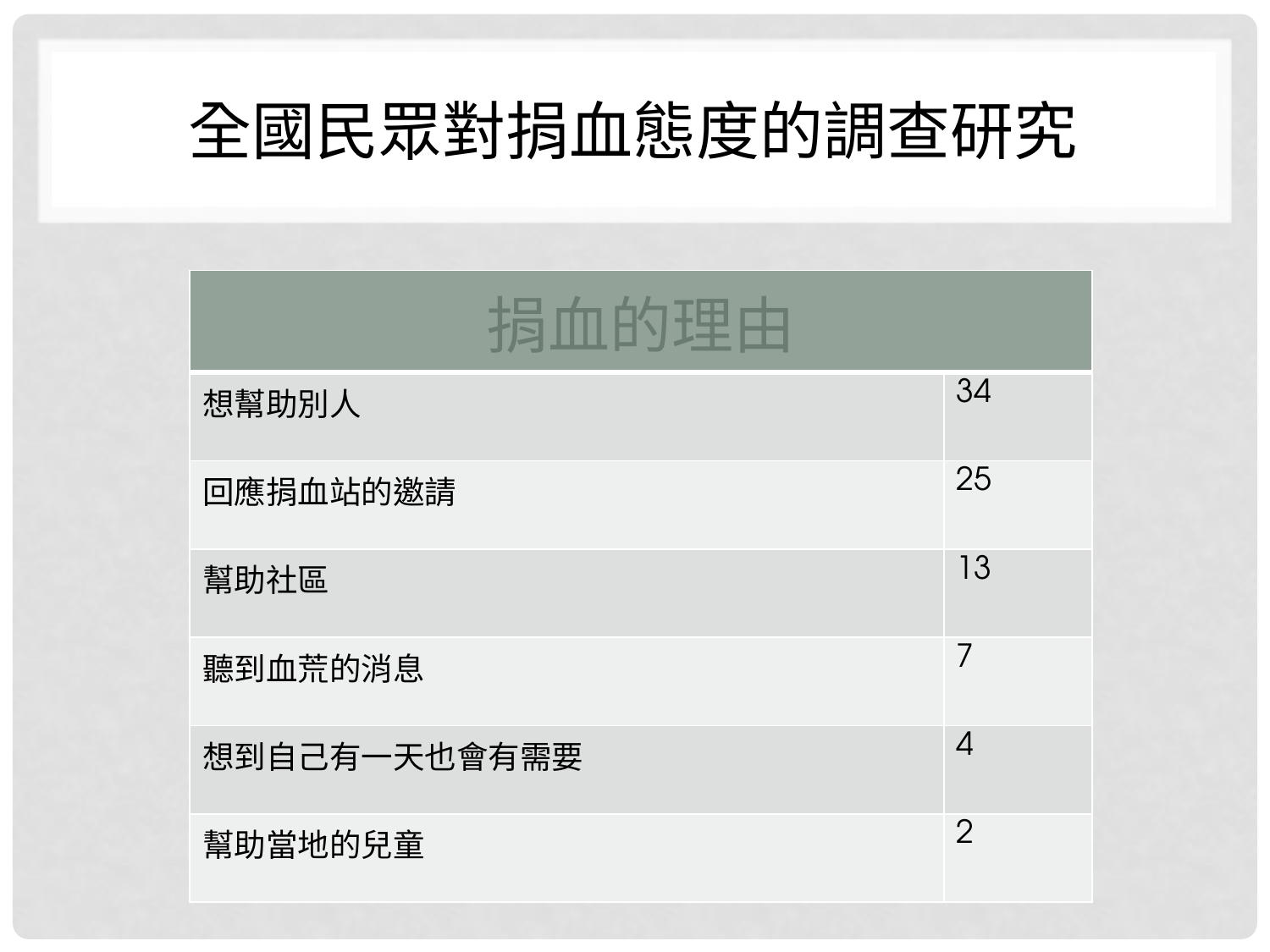

# 全國民眾對捐血態度的調查研究
| 捐血的理由 |  |
| --- | --- |
| 想幫助別人 | 34 |
| 回應捐血站的邀請 | 25 |
| 幫助社區 | 13 |
| 聽到血荒的消息 | 7 |
| 想到自己有一天也會有需要 | 4 |
| 幫助當地的兒童 | 2 |